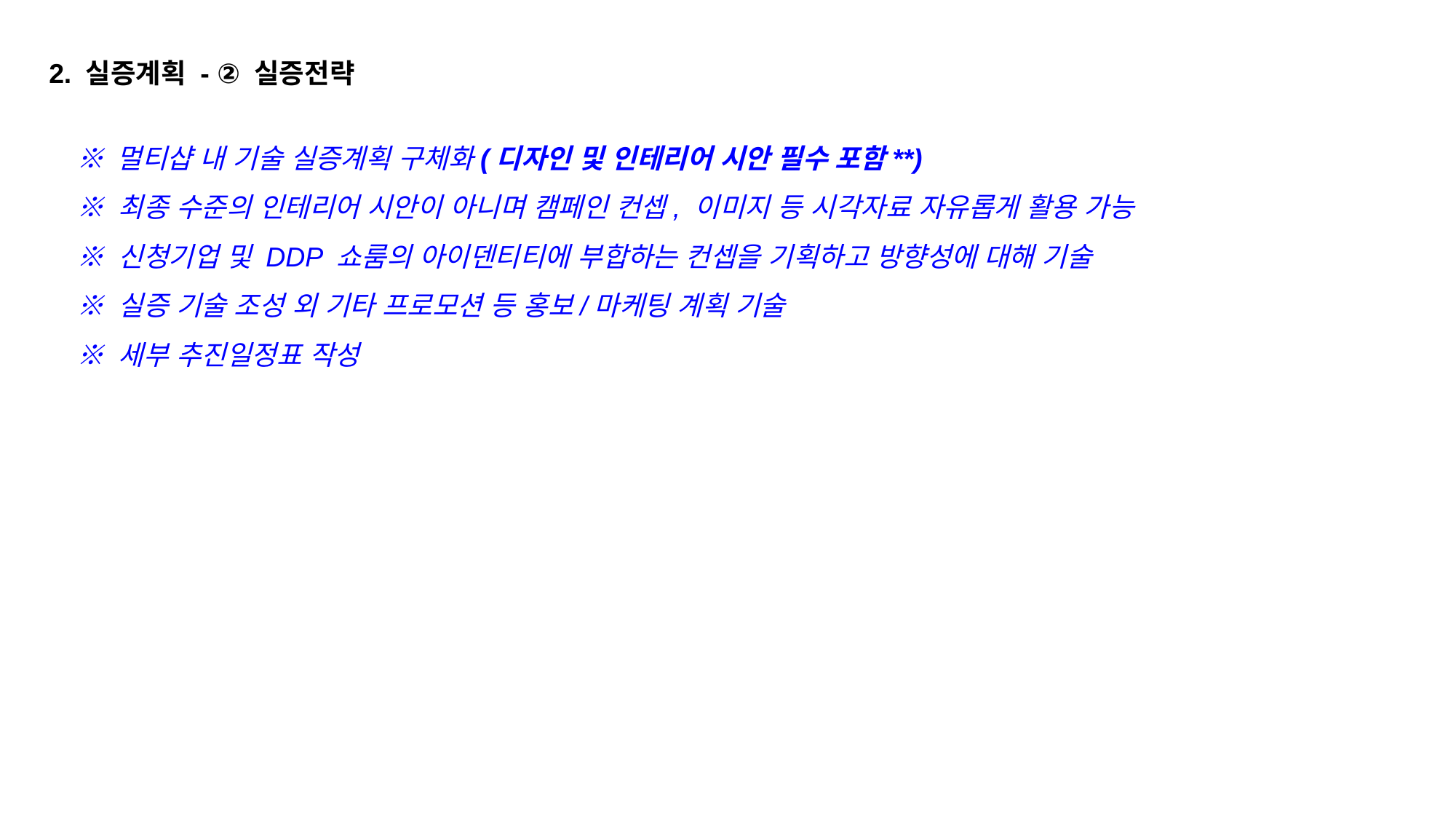

2. 실증계획 - ② 실증전략
※ 멀티샵 내 기술 실증계획 구체화(디자인 및 인테리어 시안 필수 포함**)
※ 최종 수준의 인테리어 시안이 아니며 캠페인 컨셉, 이미지 등 시각자료 자유롭게 활용 가능
※ 신청기업 및 DDP 쇼룸의 아이덴티티에 부합하는 컨셉을 기획하고 방향성에 대해 기술
※ 실증 기술 조성 외 기타 프로모션 등 홍보/마케팅 계획 기술
※ 세부 추진일정표 작성